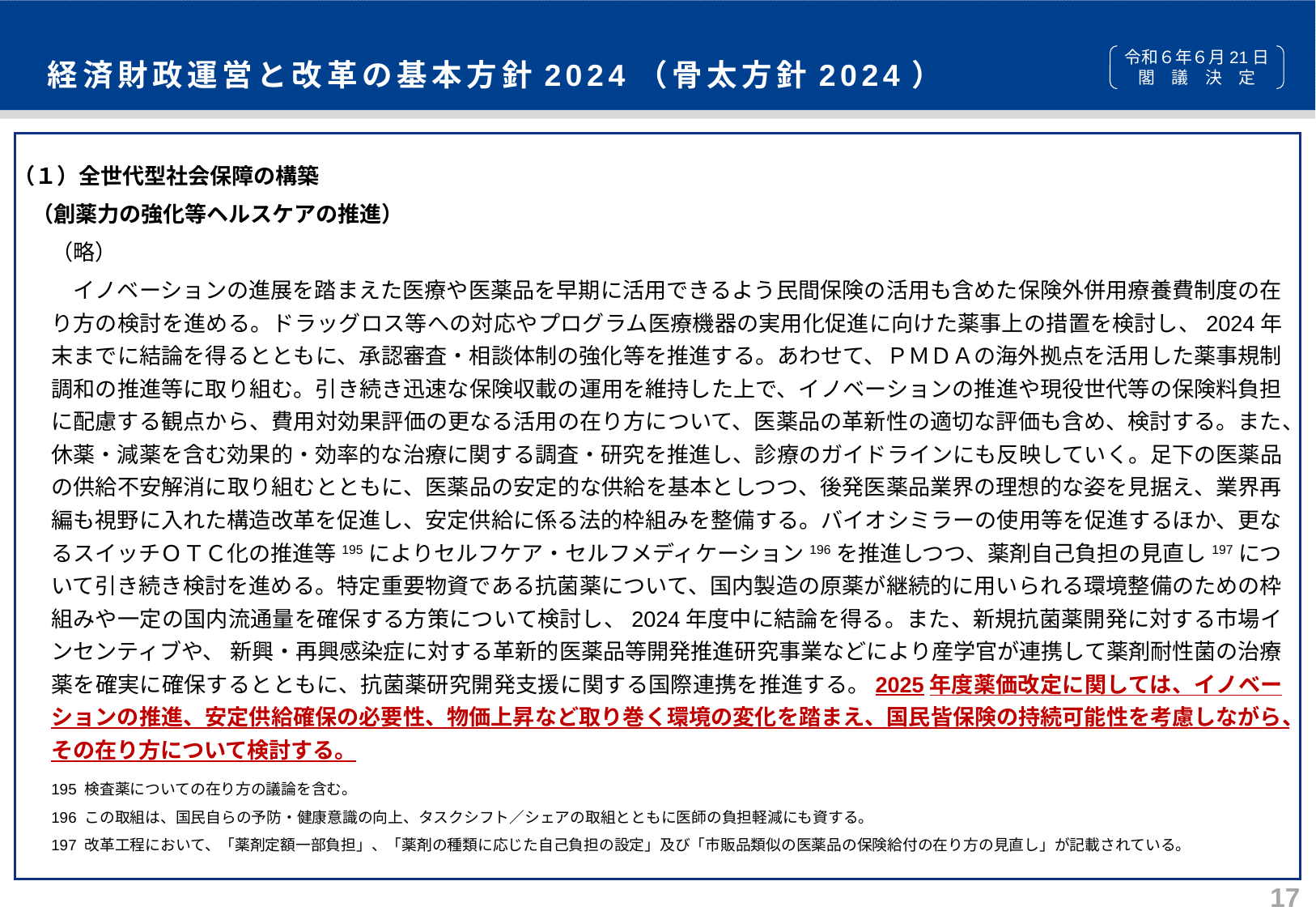

# 経済財政運営と改革の基本方針2024（骨太方針2024）
令和６年６月21日
閣　議　決　定

（１）全世代型社会保障の構築
（創薬力の強化等ヘルスケアの推進）
（略）
　イノベーションの進展を踏まえた医療や医薬品を早期に活用できるよう民間保険の活用も含めた保険外併用療養費制度の在り方の検討を進める。ドラッグロス等への対応やプログラム医療機器の実用化促進に向けた薬事上の措置を検討し、2024年末までに結論を得るとともに、承認審査・相談体制の強化等を推進する。あわせて、ＰＭＤＡの海外拠点を活用した薬事規制調和の推進等に取り組む。引き続き迅速な保険収載の運用を維持した上で、イノベーションの推進や現役世代等の保険料負担に配慮する観点から、費用対効果評価の更なる活用の在り方について、医薬品の革新性の適切な評価も含め、検討する。また、休薬・減薬を含む効果的・効率的な治療に関する調査・研究を推進し、診療のガイドラインにも反映していく。足下の医薬品の供給不安解消に取り組むとともに、医薬品の安定的な供給を基本としつつ、後発医薬品業界の理想的な姿を見据え、業界再編も視野に入れた構造改革を促進し、安定供給に係る法的枠組みを整備する。バイオシミラーの使用等を促進するほか、更なるスイッチＯＴＣ化の推進等195によりセルフケア・セルフメディケーション196を推進しつつ、薬剤自己負担の見直し197について引き続き検討を進める。特定重要物資である抗菌薬について、国内製造の原薬が継続的に用いられる環境整備のための枠組みや一定の国内流通量を確保する方策について検討し、2024年度中に結論を得る。また、新規抗菌薬開発に対する市場インセンティブや、 新興・再興感染症に対する革新的医薬品等開発推進研究事業などにより産学官が連携して薬剤耐性菌の治療薬を確実に確保するとともに、抗菌薬研究開発支援に関する国際連携を推進する。2025年度薬価改定に関しては、イノベーションの推進、安定供給確保の必要性、物価上昇など取り巻く環境の変化を踏まえ、国民皆保険の持続可能性を考慮しながら、その在り方について検討する。

195 検査薬についての在り方の議論を含む。
196 この取組は、国民自らの予防・健康意識の向上、タスクシフト／シェアの取組とともに医師の負担軽減にも資する。
197 改革工程において、「薬剤定額一部負担」、「薬剤の種類に応じた自己負担の設定」及び「市販品類似の医薬品の保険給付の在り方の見直し」が記載されている。
17